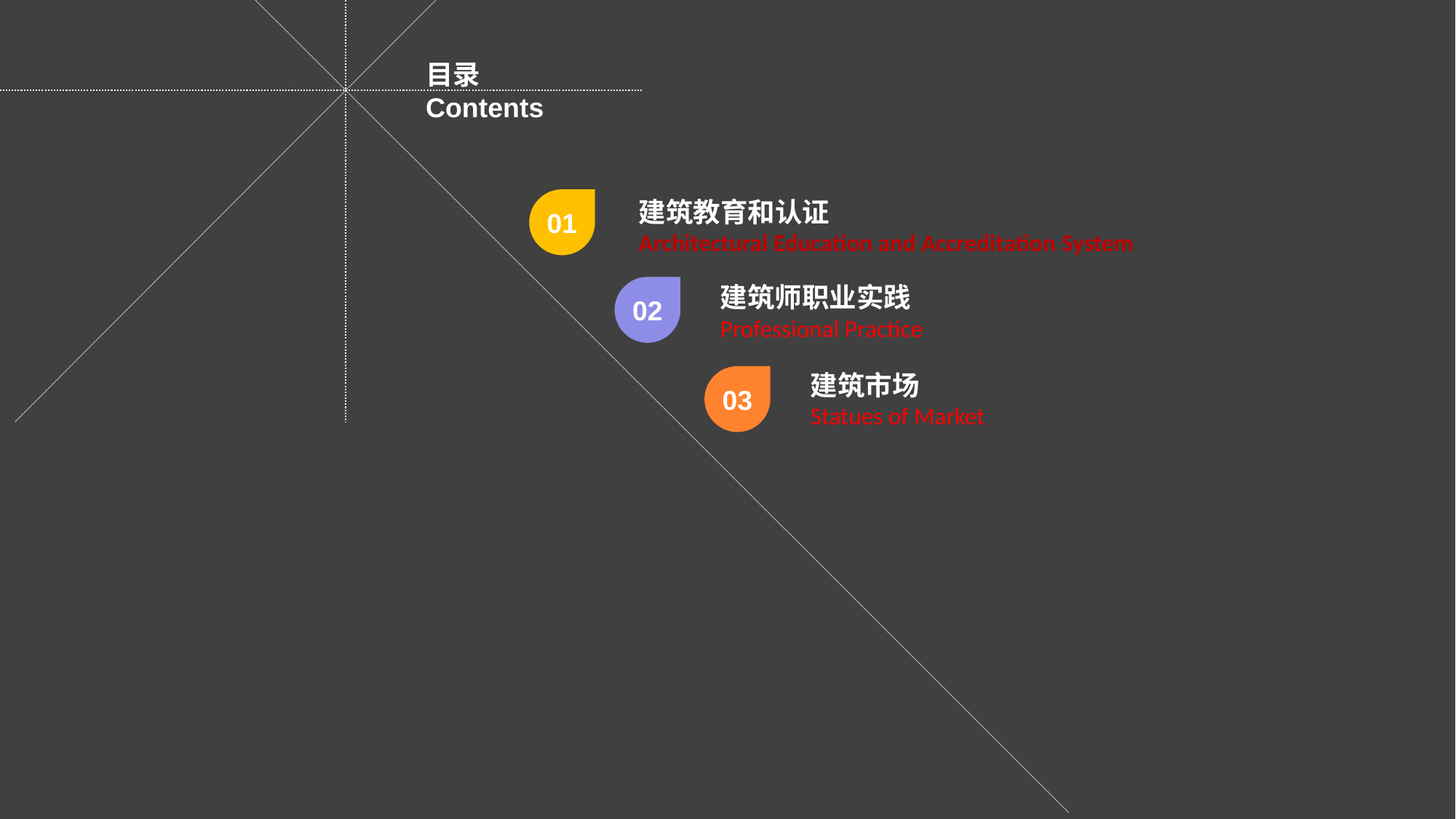

目录
Contents
01
建筑教育和认证
Architectural Education and Accreditation System
建筑师职业实践
Professional Practice
02
建筑市场
Statues of Market
03